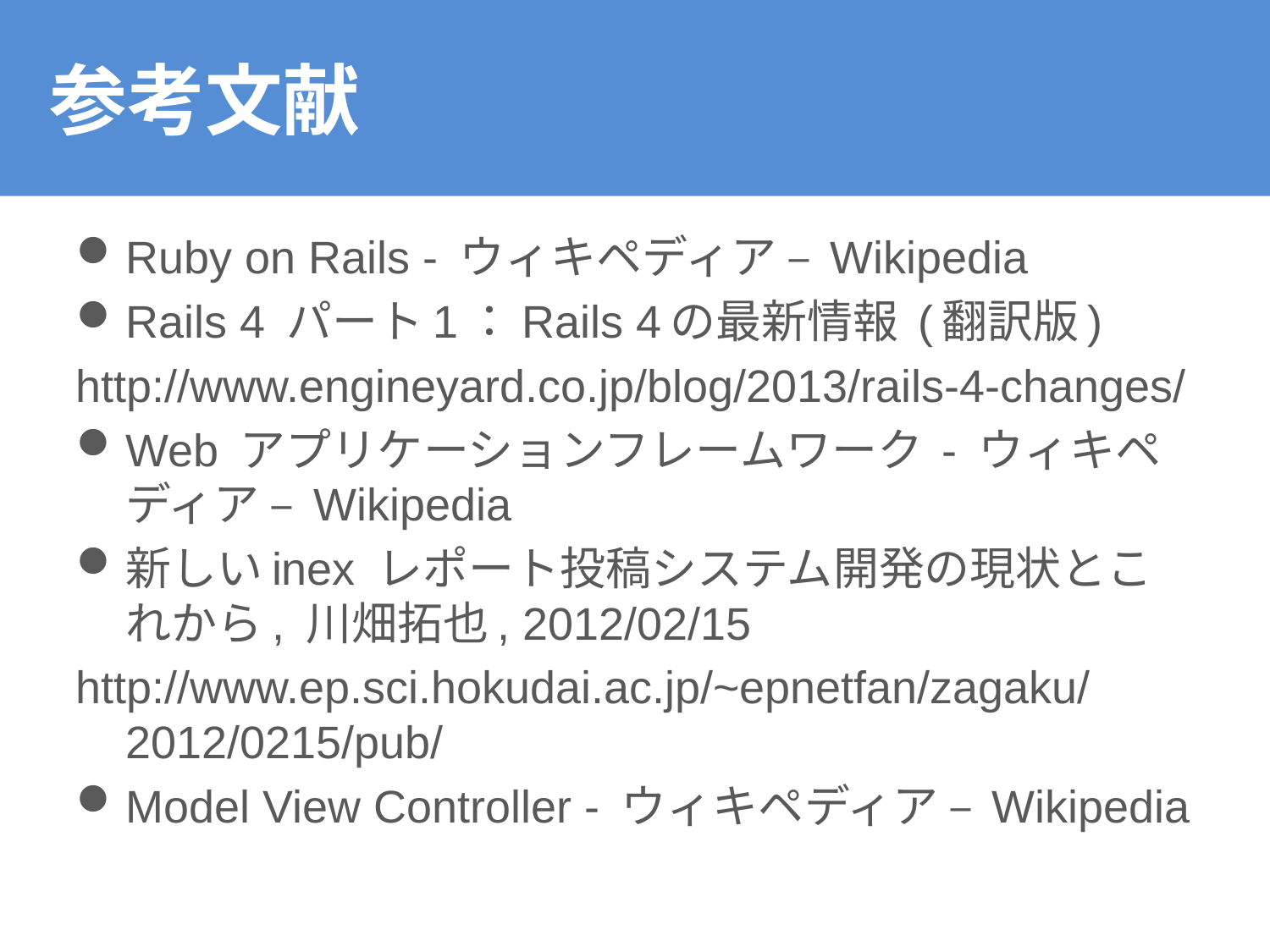

# 参考文献
Ruby on Rails - ウィキペディア – Wikipedia
Rails 4 パート1：Rails 4の最新情報 (翻訳版)
http://www.engineyard.co.jp/blog/2013/rails-4-changes/
Web アプリケーションフレームワーク - ウィキペディア – Wikipedia
新しいinex レポート投稿システム開発の現状とこれから, 川畑拓也, 2012/02/15
http://www.ep.sci.hokudai.ac.jp/~epnetfan/zagaku/2012/0215/pub/
Model View Controller - ウィキペディア – Wikipedia